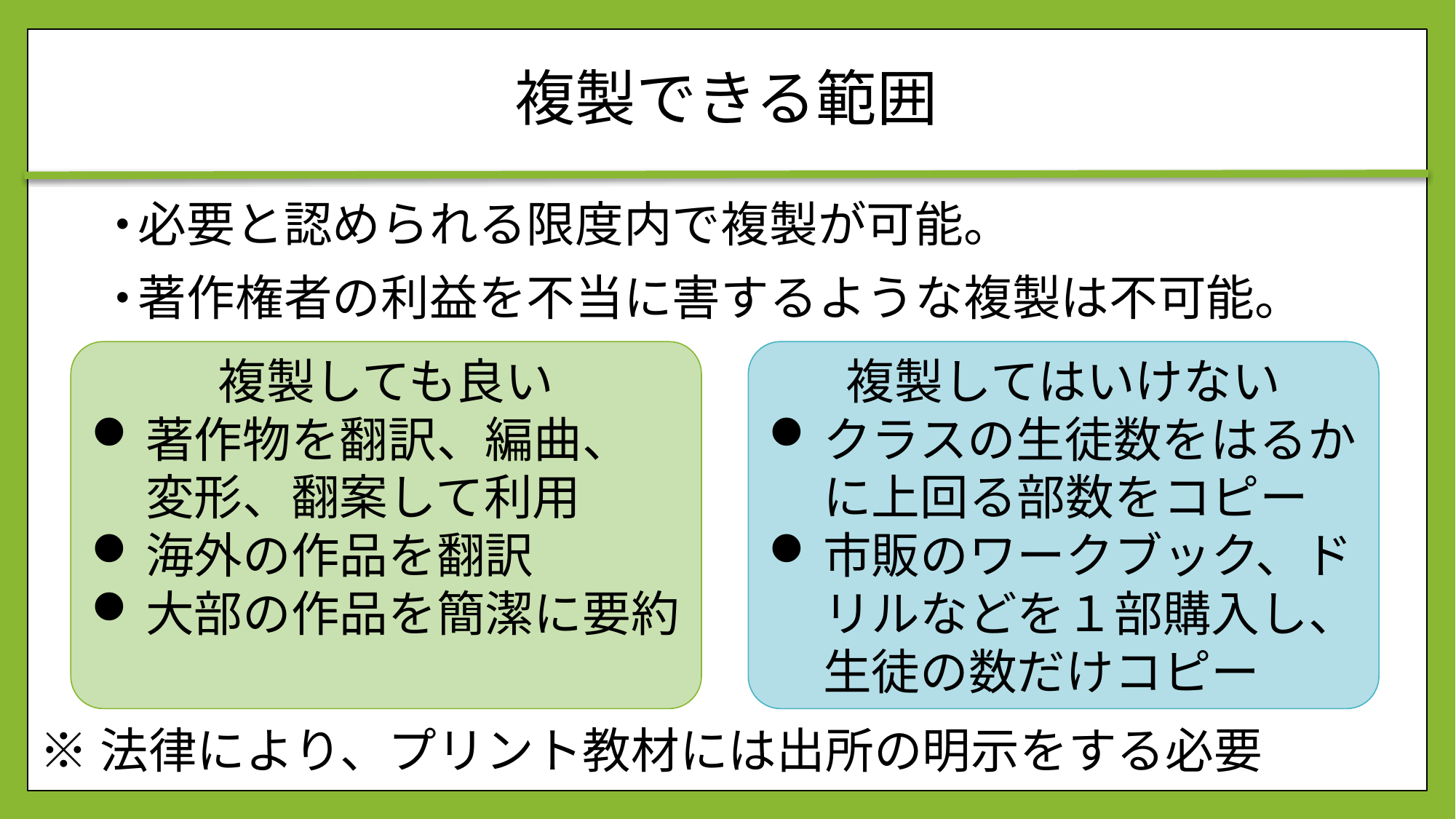

# 複製できる範囲

必要と認められる限度内で複製が可能。
著作権者の利益を不当に害するような複製は不可能。
複製しても良い
著作物を翻訳、編曲、　変形、翻案して利用
海外の作品を翻訳
大部の作品を簡潔に要約

複製してはいけない
クラスの生徒数をはるかに上回る部数をコピー
市販のワークブック、ドリルなどを１部購入し、生徒の数だけコピー
※法律により、プリント教材には出所の明示をする必要